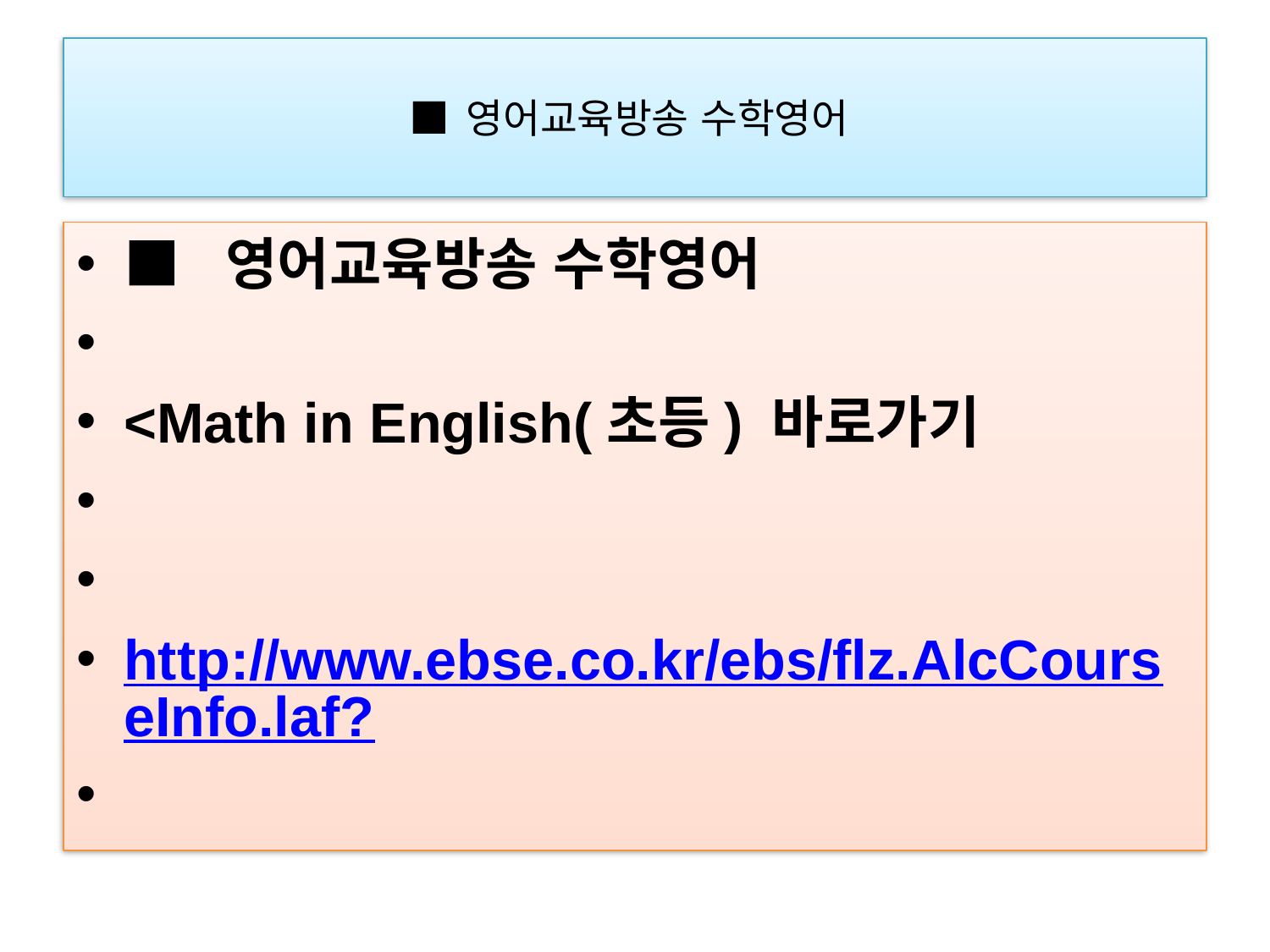

# ■ 영어교육방송 수학영어
■  영어교육방송 수학영어

<Math in English(초등) 바로가기

http://www.ebse.co.kr/ebs/flz.AlcCourseInfo.laf?